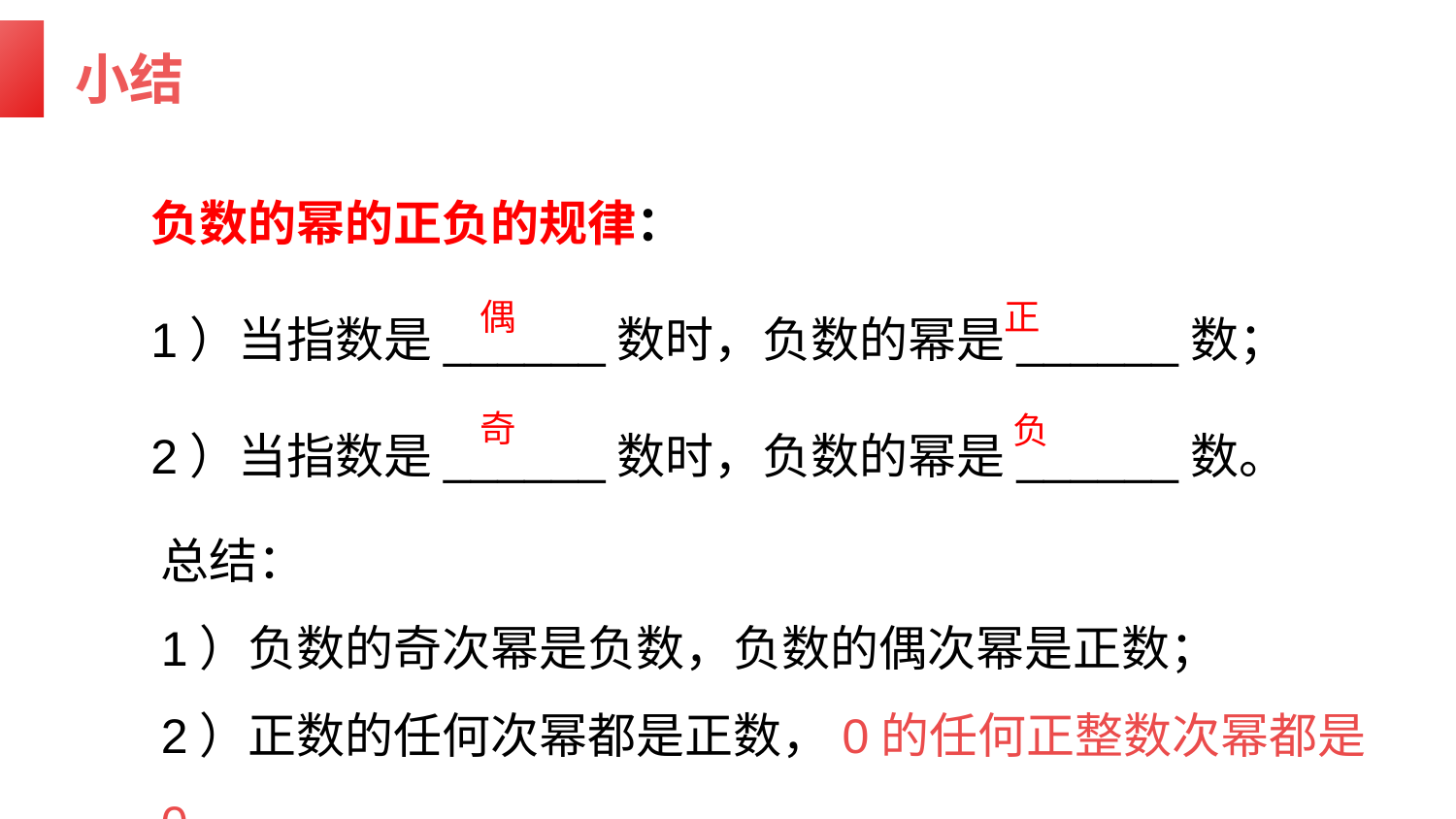

小结
负数的幂的正负的规律：
1）当指数是______数时，负数的幂是______数；
2）当指数是______数时，负数的幂是______数。
偶
正
奇
负
总结：
1）负数的奇次幂是负数，负数的偶次幂是正数；
2）正数的任何次幂都是正数，0的任何正整数次幂都是0.